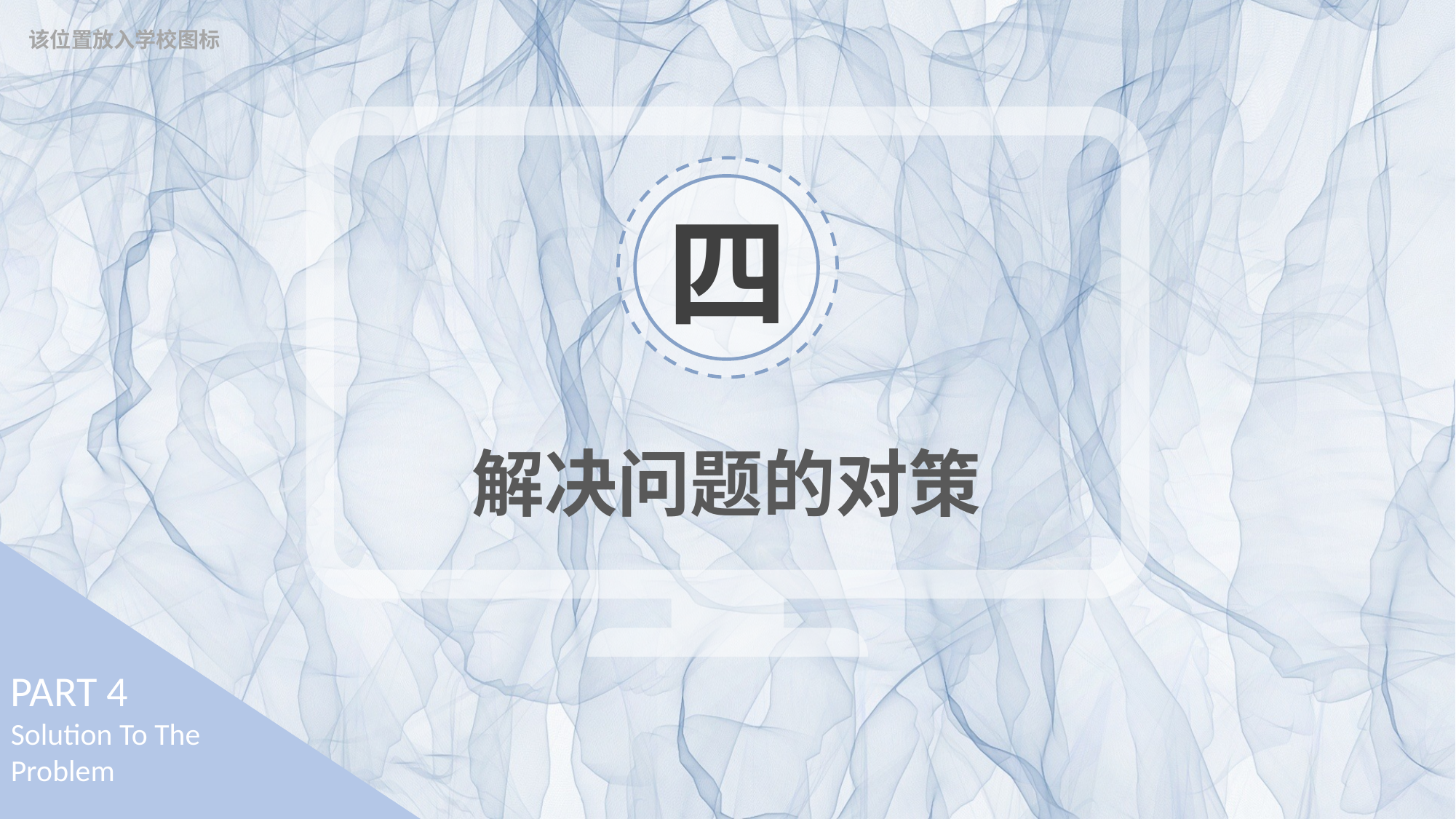

该位置放入学校图标

四
# 解决问题的对策

PART 4
Solution To The Problem
15